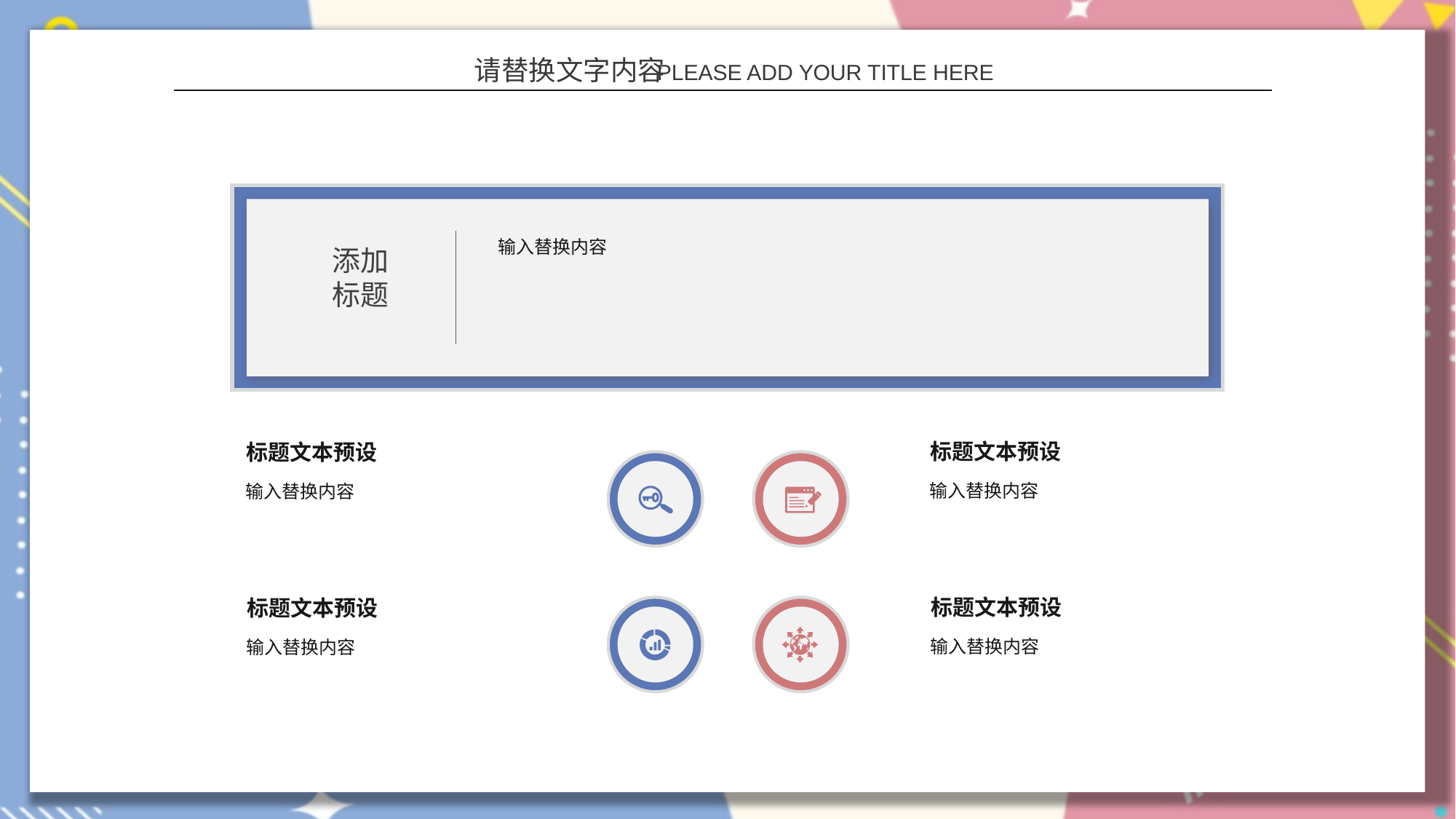

请替换文字内容
PLEASE ADD YOUR TITLE HERE

输入替换内容

添加
标题
标题文本预设
标题文本预设

输入替换内容
输入替换内容

标题文本预设
标题文本预设

输入替换内容

输入替换内容